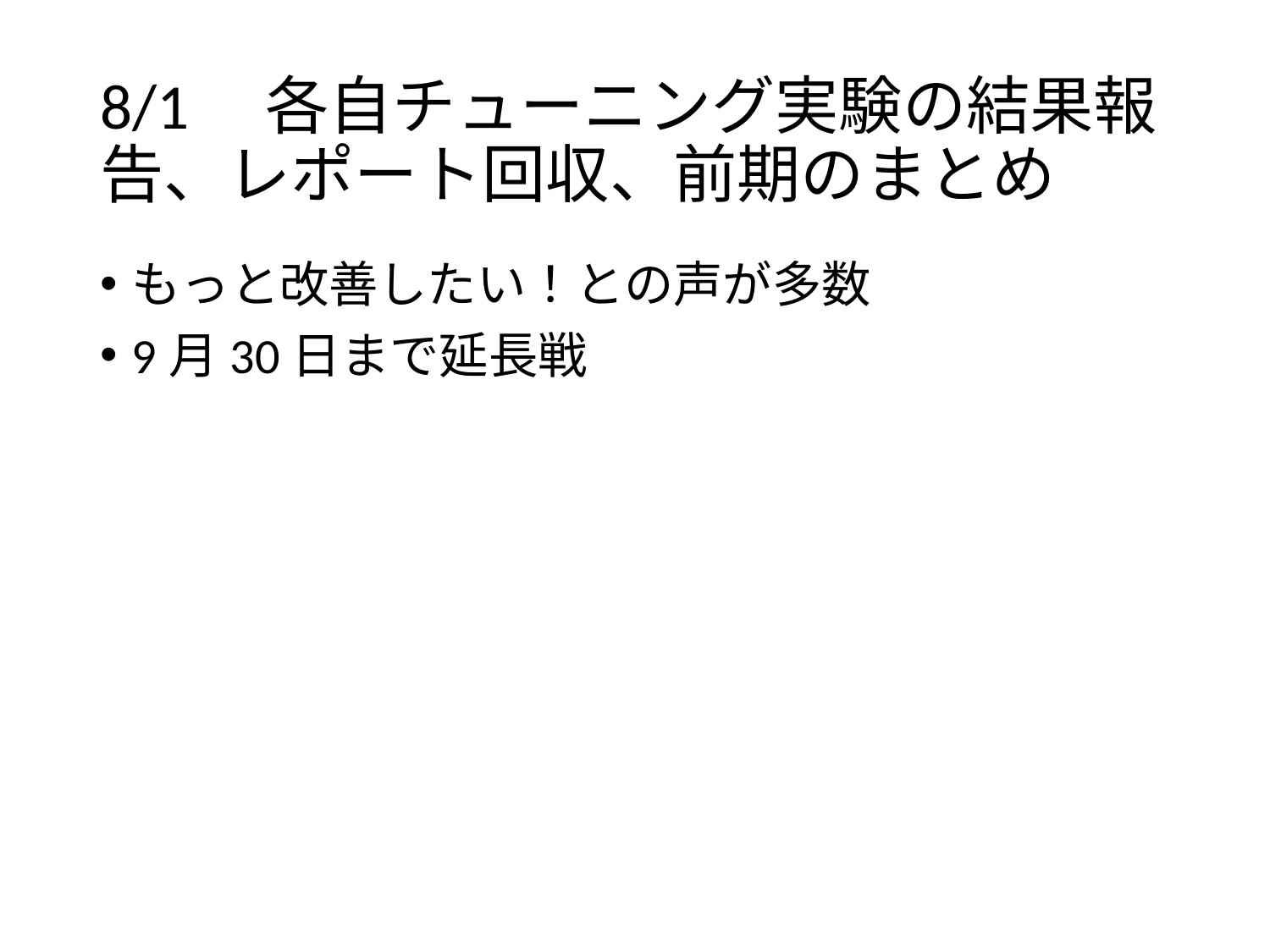

# 8/1　各自チューニング実験の結果報告、レポート回収、前期のまとめ
もっと改善したい！との声が多数
9月30日まで延長戦